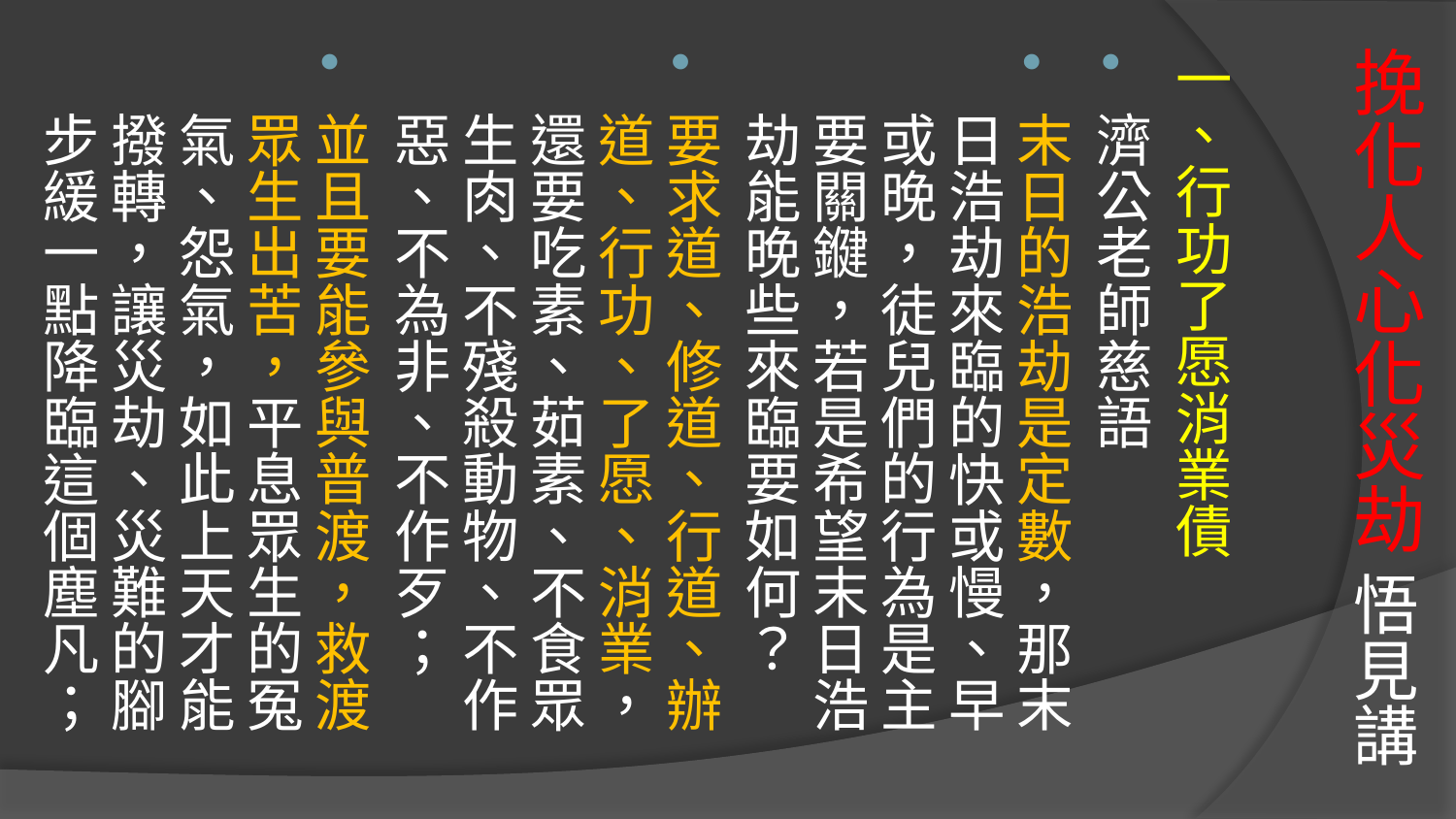

# 挽化人心化災劫 悟見講
一、行功了愿消業債
濟公老師慈語
末日的浩劫是定數，那末日浩劫來臨的快或慢、早或晚，徒兒們的行為是主要關𨫡，若是希望末日浩劫能晚些來臨要如何？
要求道、修道、行道、辦道、行功、了愿、消業，還要吃素、茹素、不食眾生肉、不殘殺動物、不作惡、不為非、不作歹；
並且要能參與普渡，救渡眾生出苦，平息眾生的冤氣、怨氣，如此上天才能撥轉，讓災劫、災難的腳步緩一點降臨這個塵凡；